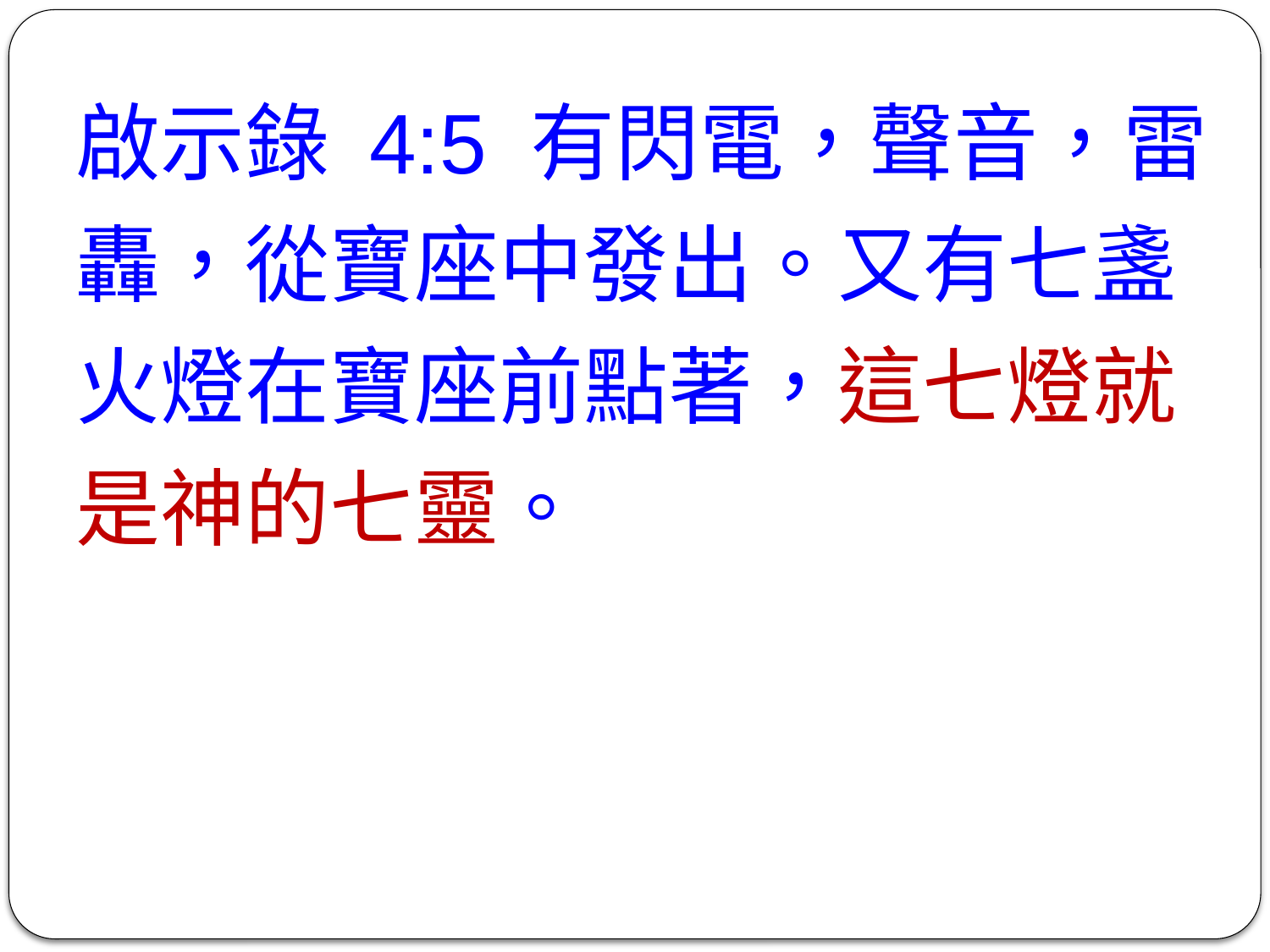

啟示錄 4:5 有閃電，聲音，雷轟，從寶座中發出。又有七盞火燈在寶座前點著，這七燈就是神的七靈。